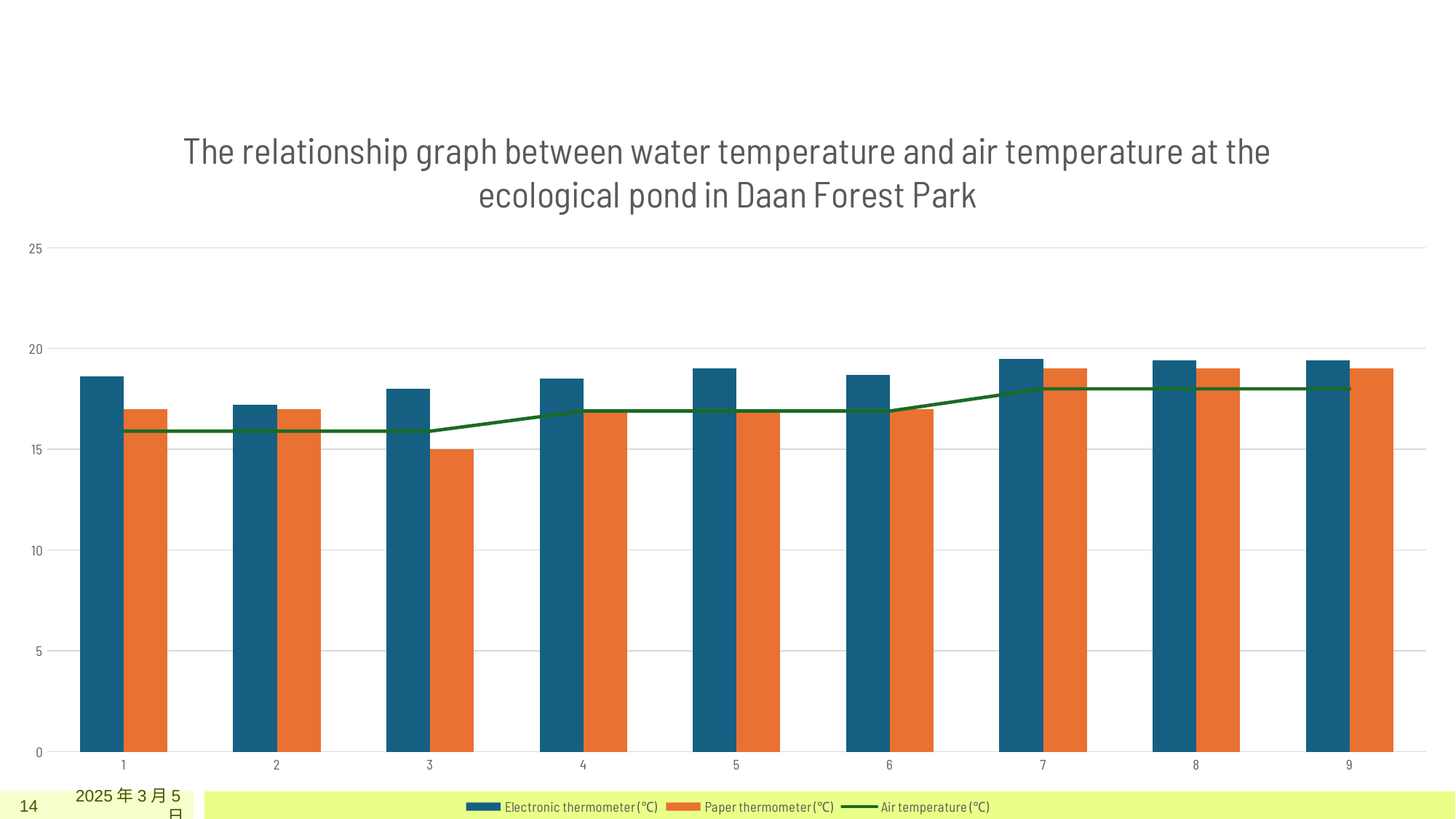

### Chart: The relationship graph between water temperature and air temperature at the ecological pond in Daan Forest Park

| Category | Electronic thermometer (℃) | Paper thermometer (℃) | Air temperature (℃) |
|---|---|---|---|
14
2025年3月5日